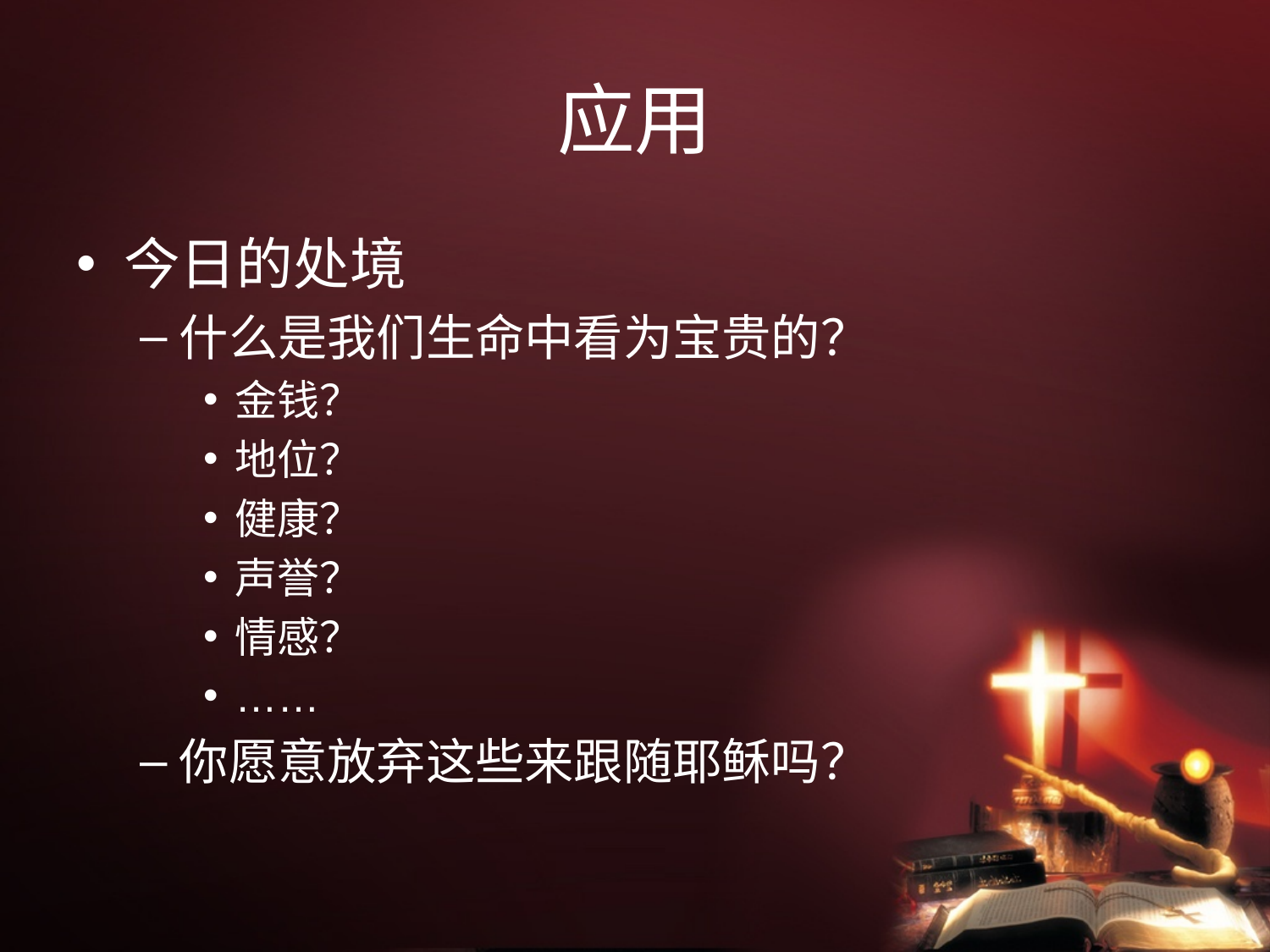

# 应用
今日的处境
什么是我们生命中看为宝贵的？
金钱？
地位？
健康？
声誉？
情感？
……
你愿意放弃这些来跟随耶稣吗？